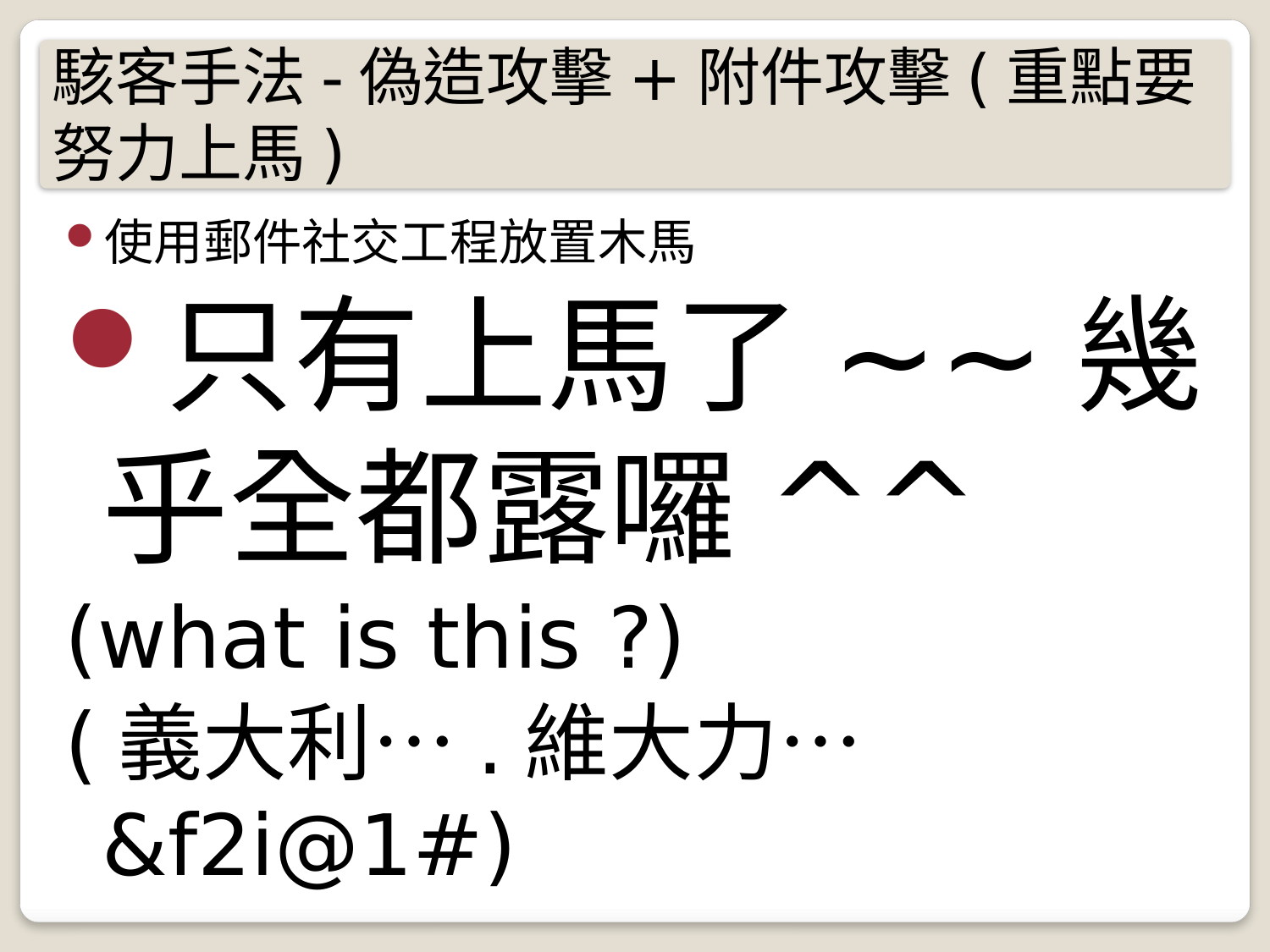

# 駭客手法-偽造攻擊+附件攻擊(重點要努力上馬)
使用郵件社交工程放置木馬
只有上馬了~~幾乎全都露囉^^
(what is this ?)
(義大利….維大力…&f2i@1#)